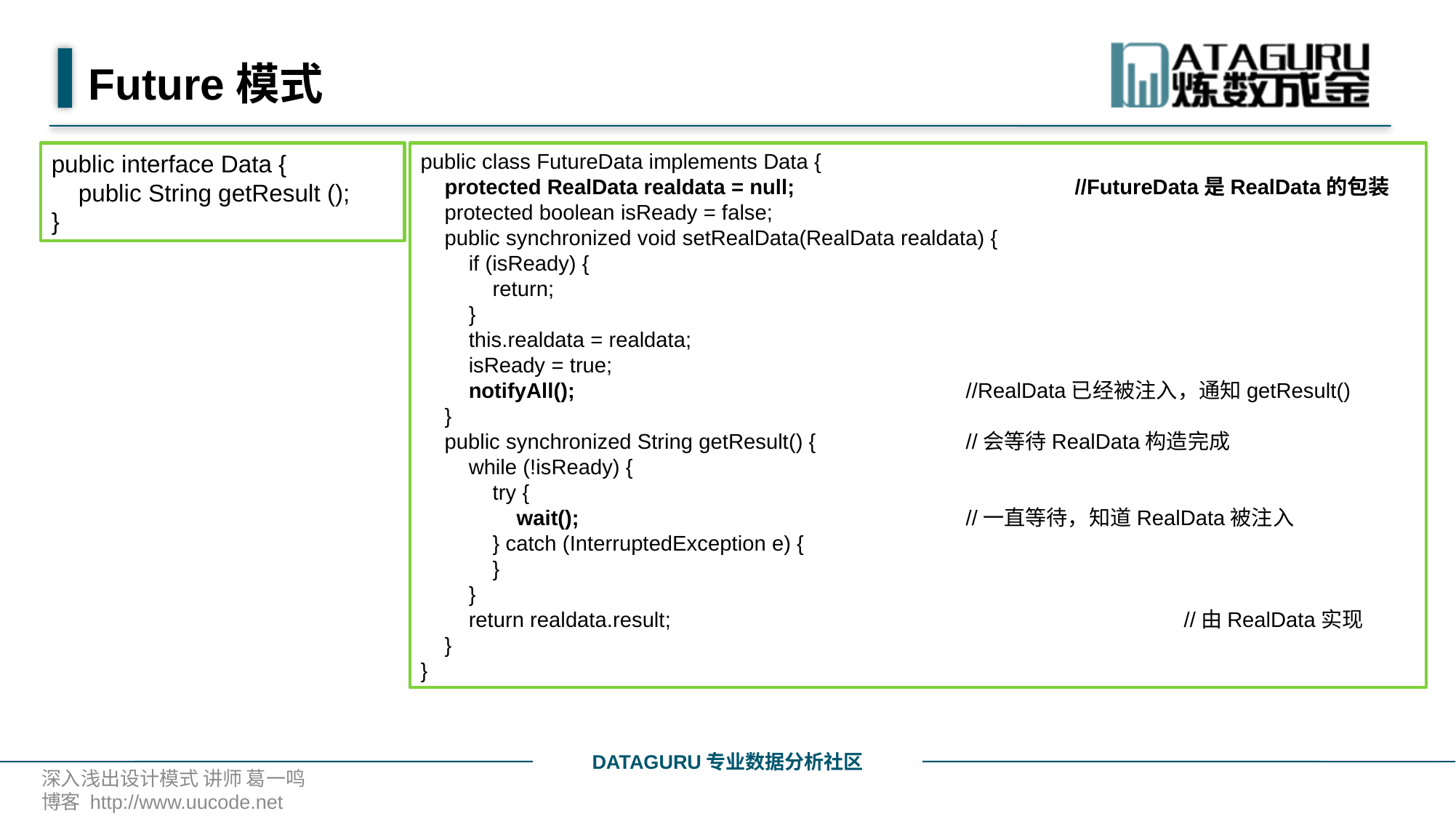

# Future模式
public interface Data {
    public String getResult ();
}
public class FutureData implements Data {
    protected RealData realdata = null;			//FutureData是RealData的包装
    protected boolean isReady = false;
    public synchronized void setRealData(RealData realdata) {
        if (isReady) {
            return;
        }
        this.realdata = realdata;
        isReady = true;
        notifyAll();				//RealData已经被注入，通知getResult()
    }
    public synchronized String getResult() {		//会等待RealData构造完成
        while (!isReady) {
            try {
                wait();				//一直等待，知道RealData被注入
            } catch (InterruptedException e) {
            }
        }
        return realdata.result;					//由RealData实现
    }
}